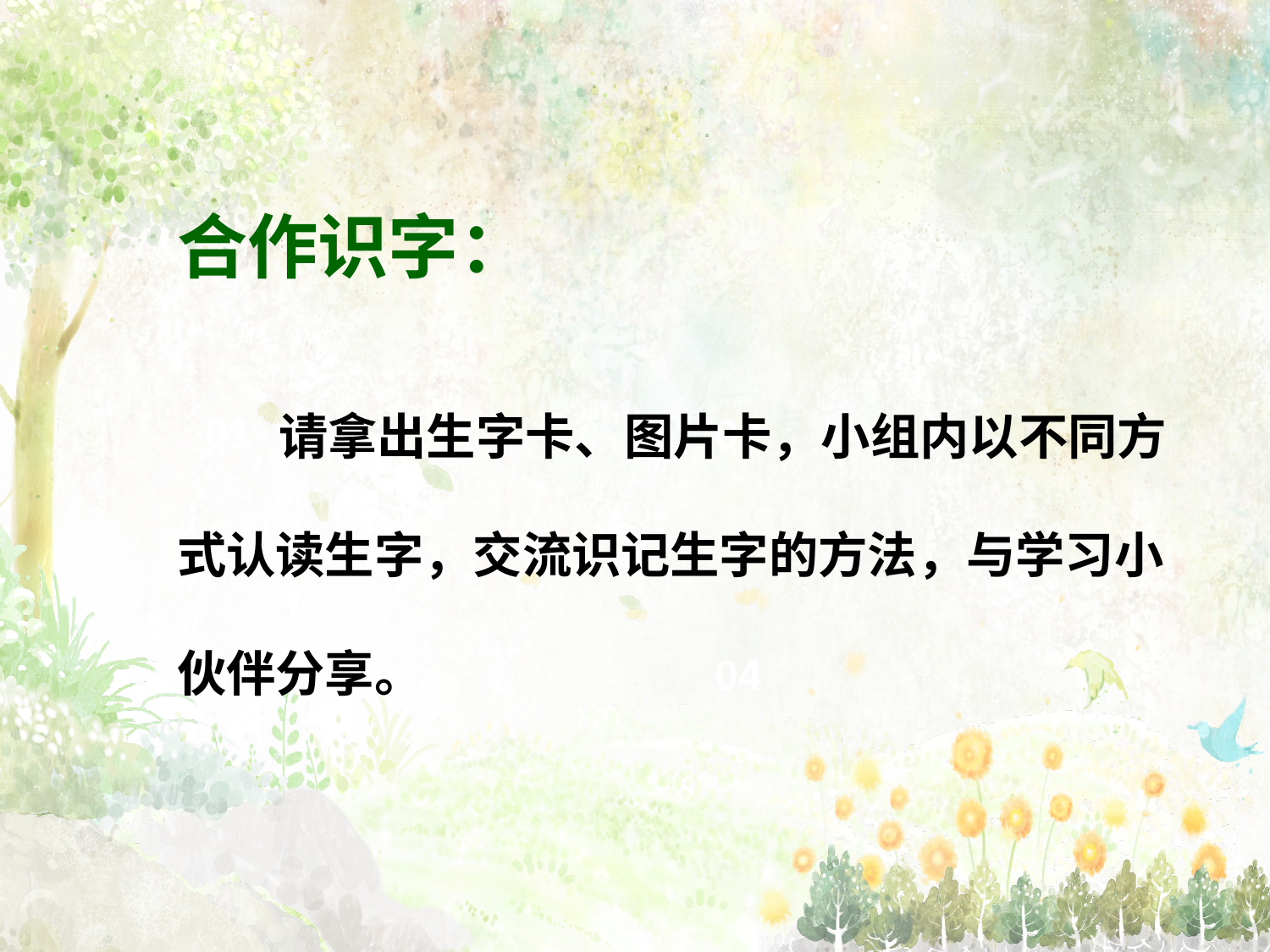

合作识字：

        请拿出生字卡、图片卡，小组内以不同方

式认读生字，交流识记生字的方法，与学习小

伙伴分享。
01
02
03
04